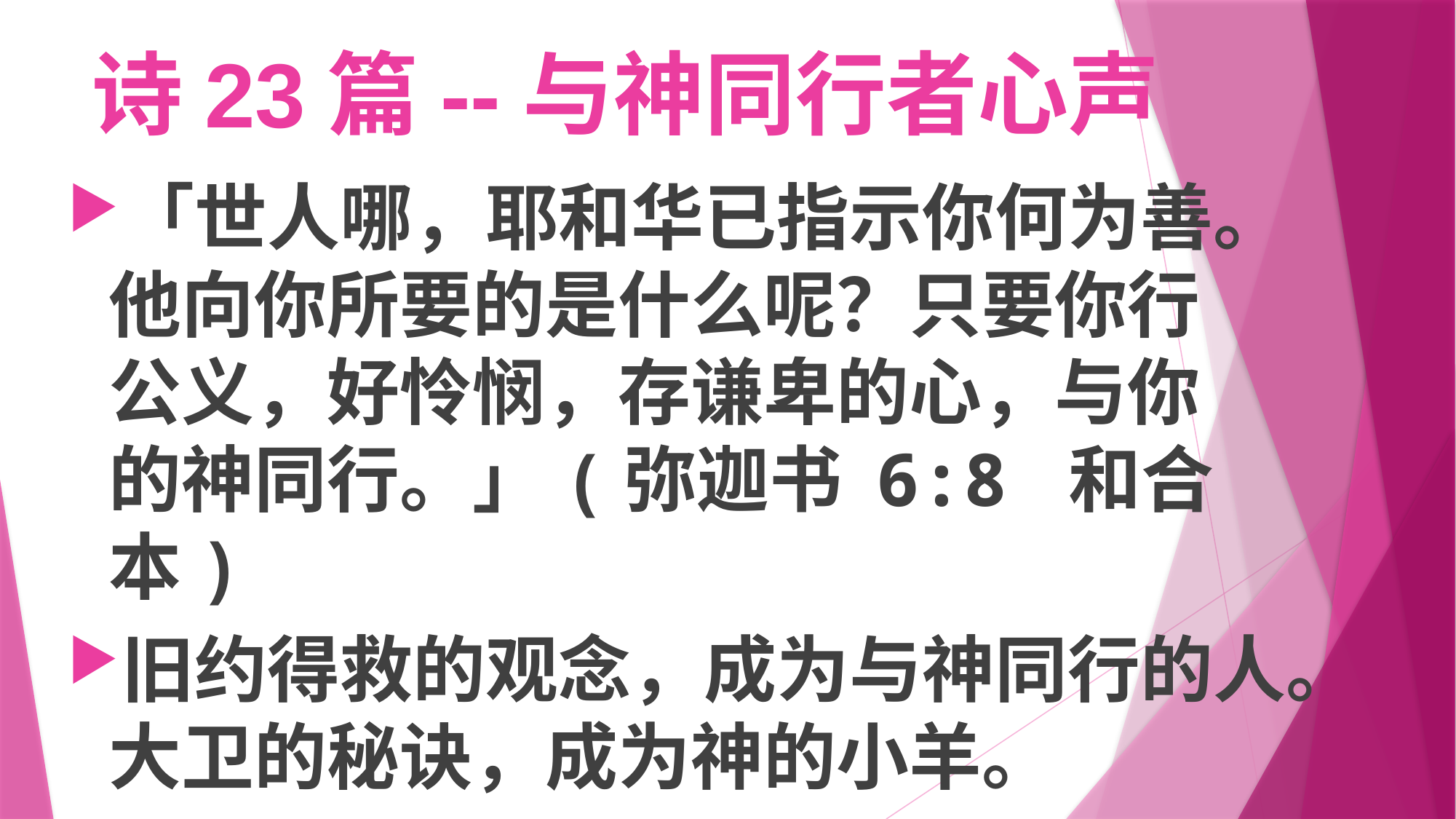

# 诗23篇--与神同行者心声
「世人哪，耶和华已指示你何为善。他向你所要的是什么呢？只要你行
公义，好怜悯，存谦卑的心，与你
的神同行。」(弥迦书 6:8 和合本)
旧约得救的观念，成为与神同行的人。大卫的秘诀，成为神的小羊。